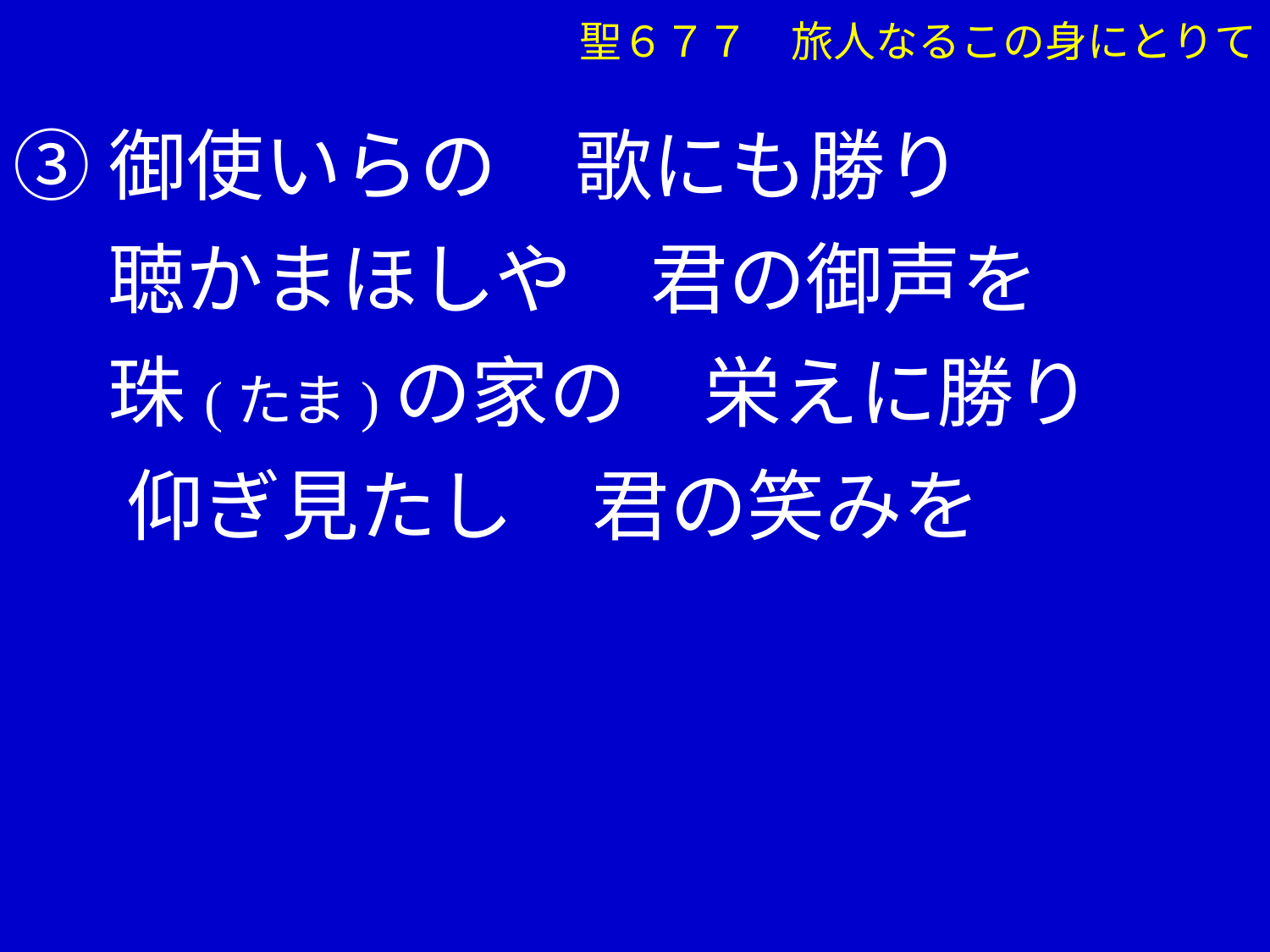

聖６７７　旅人なるこの身にとりて
③御使いらの　歌にも勝り
　 聴かまほしや　君の御声を
　 珠(たま)の家の　栄えに勝り
 　仰ぎ見たし　君の笑みを